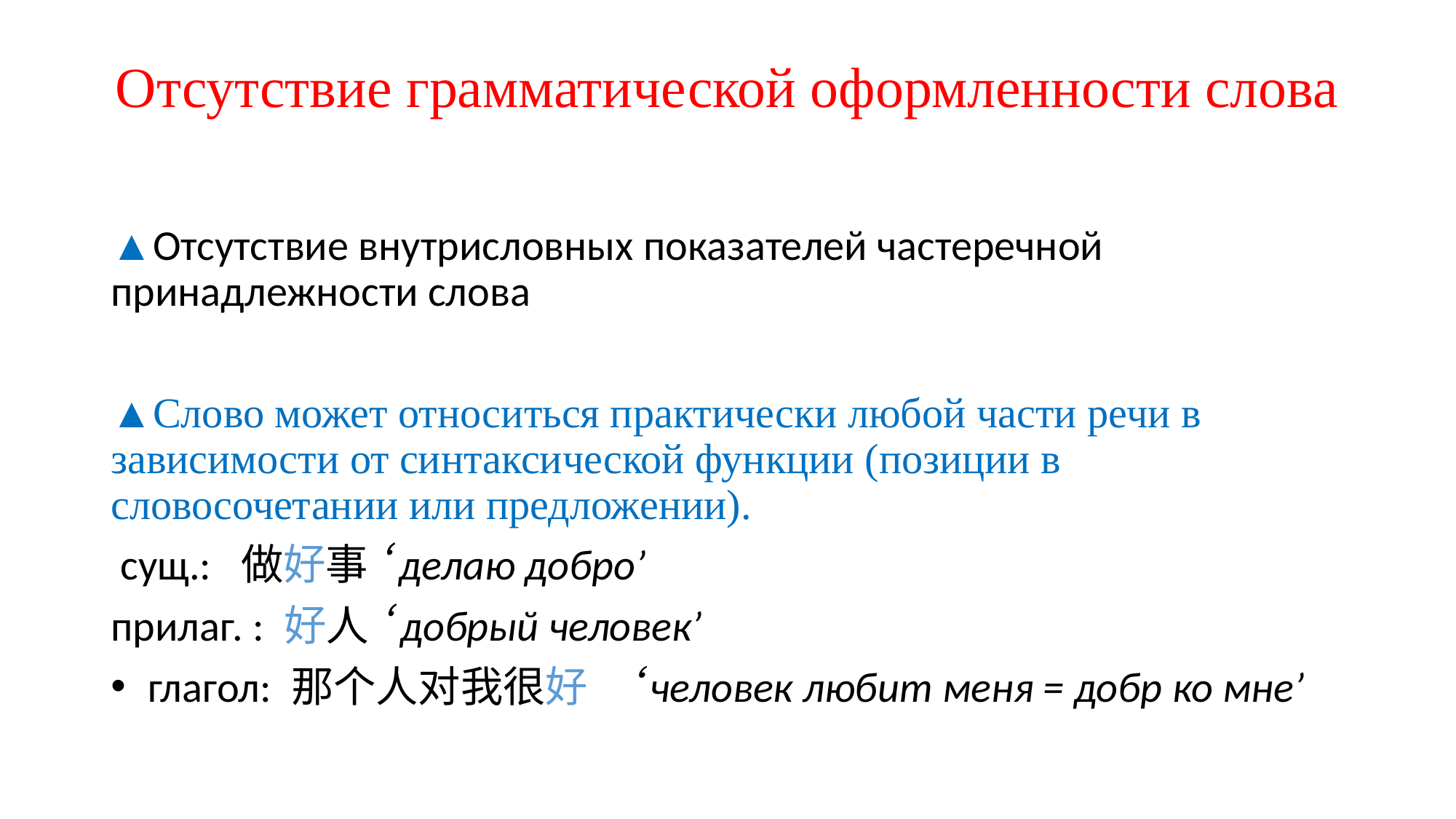

# Отсутствие грамматической оформленности слова
▲Отсутствие внутрисловных показателей частеречной принадлежности слова

▲Слово может относиться практически любой части речи в зависимости от синтаксической функции (позиции в словосочетании или предложении).
 сущ.:  做好事 ‘делаю добро’
прилаг. : 好人 ‘добрый человек’
 глагол: 那个人对我很好 ‘человек любит меня = добр ко мне’